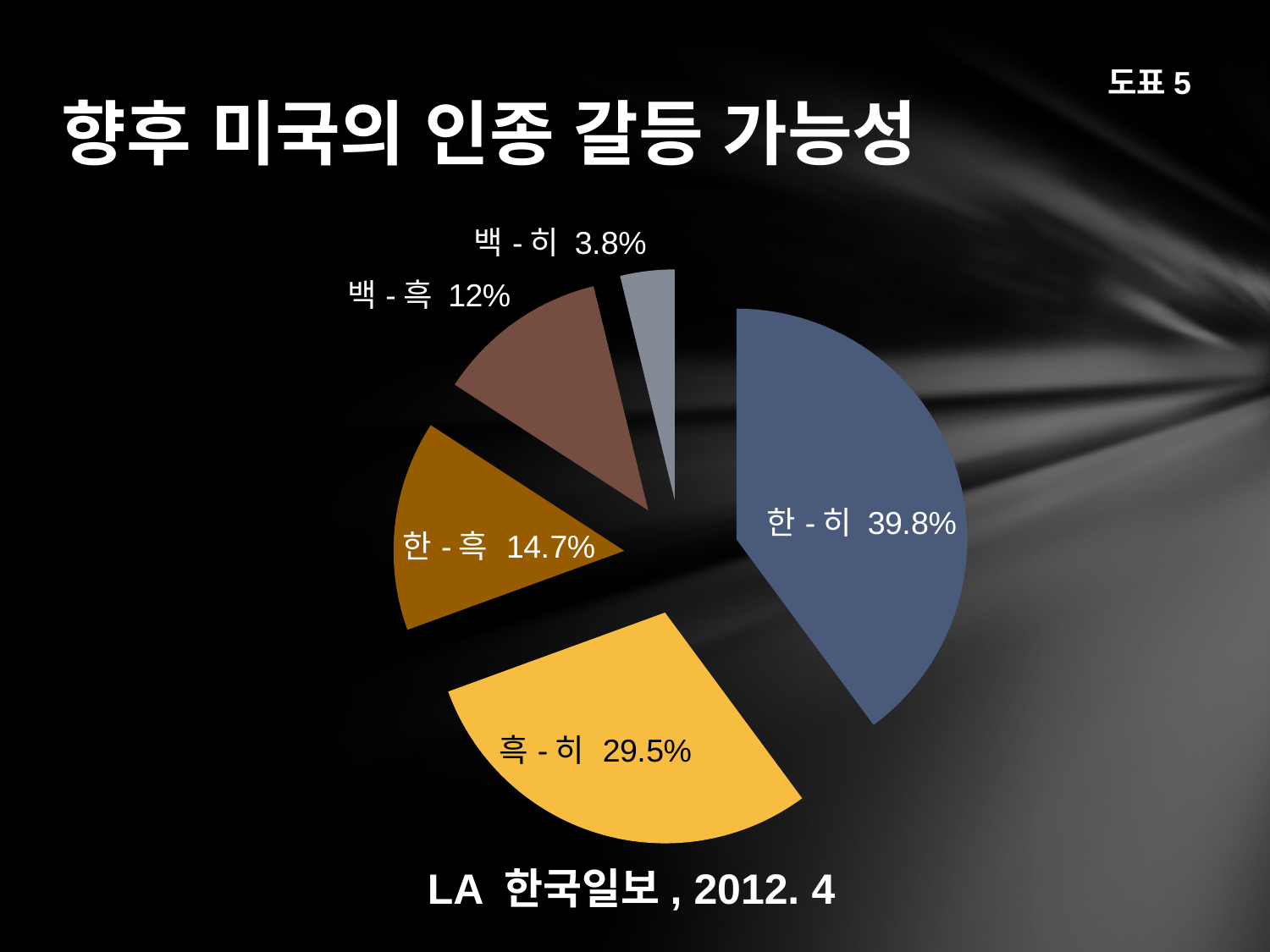

# 향후 미국의 인종 갈등 가능성
도표5

### Chart

| Category | 향후 미국의 인종 갈등 가능성 |
|---|---|
| 한-히 | 0.3980000000000005 |
| 흑-히 | 0.2950000000000003 |
| 한-흑 | 0.14700000000000019 |
| 백-흑 | 0.12000000000000002 |
| 백-히 | 0.038 |
LA 한국일보, 2012. 4